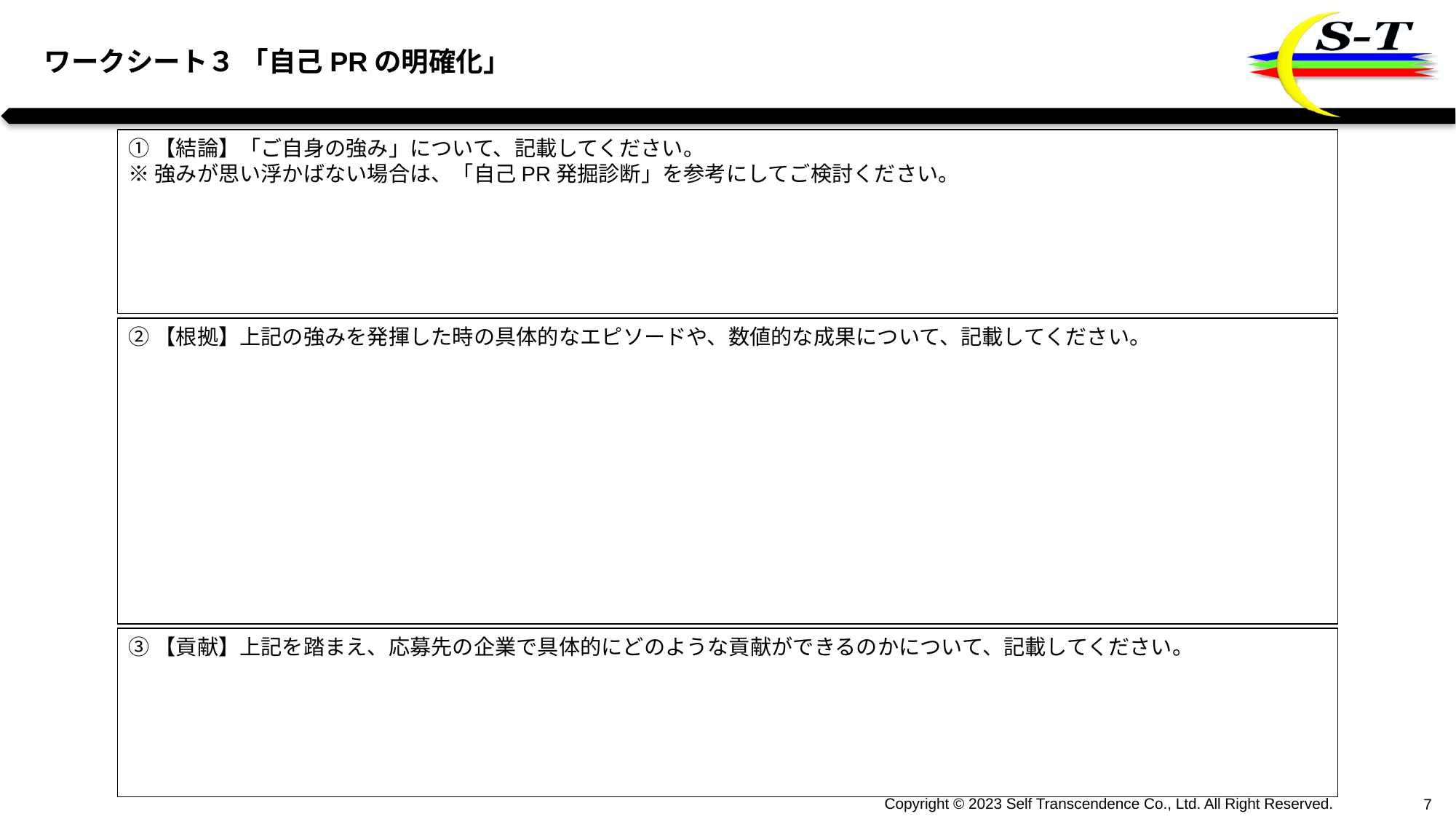

ワークシート３ 「自己PRの明確化」
①【結論】「ご自身の強み」について、記載してください。
※強みが思い浮かばない場合は、「自己PR発掘診断」を参考にしてご検討ください。

②【根拠】上記の強みを発揮した時の具体的なエピソードや、数値的な成果について、記載してください。

③【貢献】上記を踏まえ、応募先の企業で具体的にどのような貢献ができるのかについて、記載してください。
7
Copyright © 2023 Self Transcendence Co., Ltd. All Right Reserved.